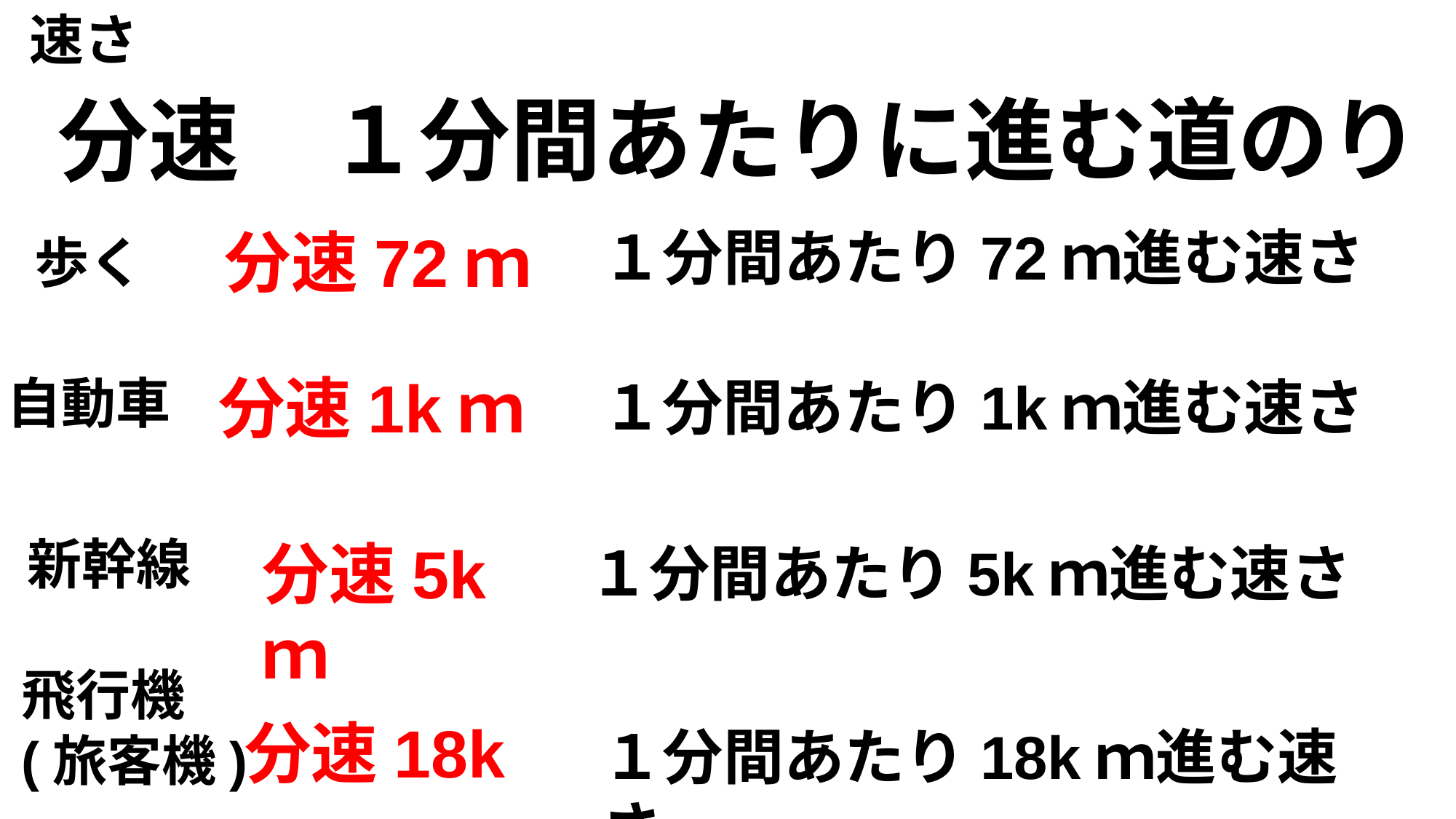

速さ
１分間あたりに進む道のり
分速
１分間あたり72ｍ進む速さ
分速72ｍ
歩く
分速1kｍ
自動車
１分間あたり1kｍ進む速さ
新幹線
分速5kｍ
１分間あたり5kｍ進む速さ
飛行機
(旅客機)
分速18kｍ
１分間あたり18kｍ進む速さ